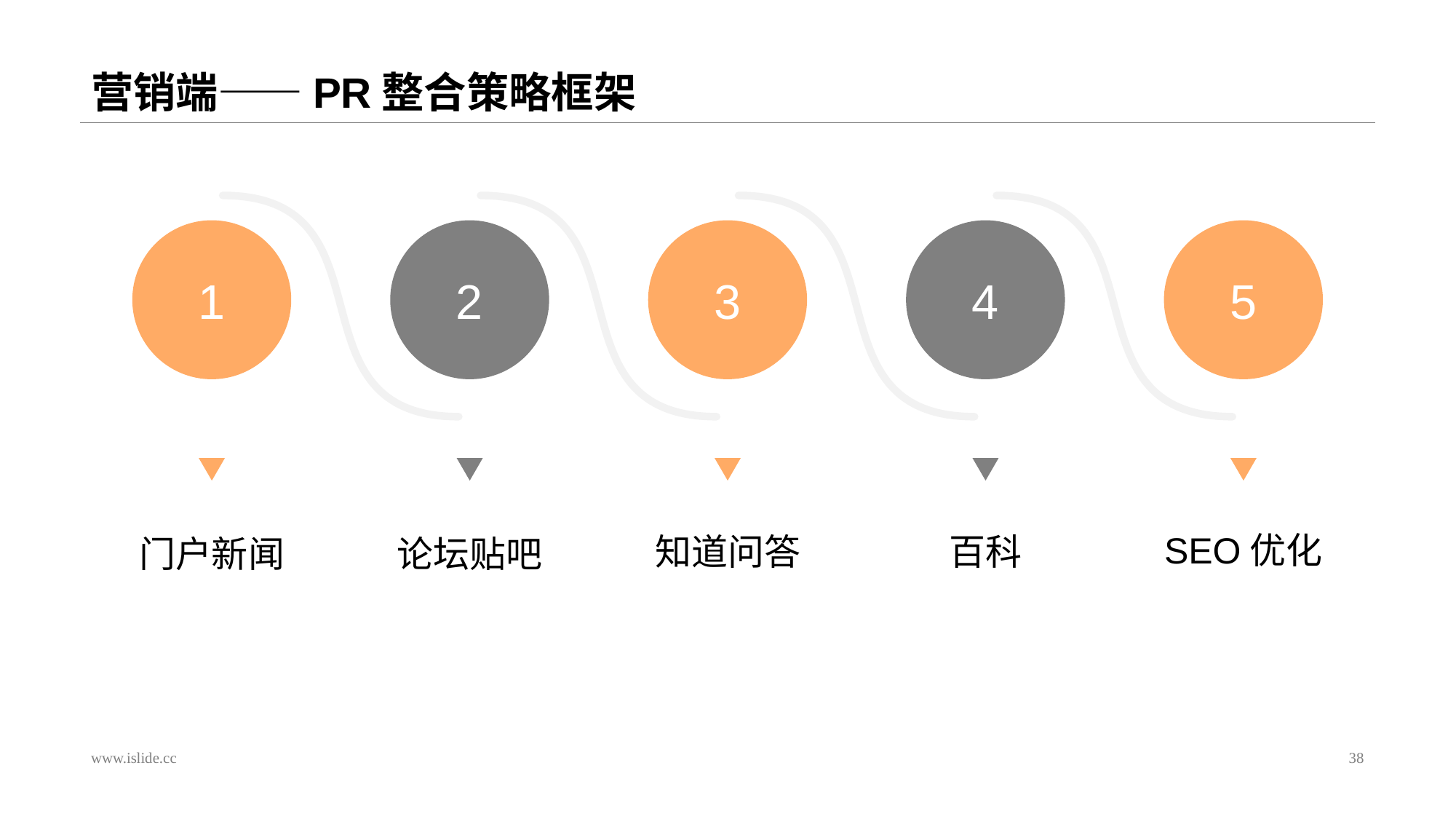

# 营销端——PR整合策略框架
1
2
3
4
5

SEO优化
知道问答
百科
门户新闻
论坛贴吧
www.islide.cc
38